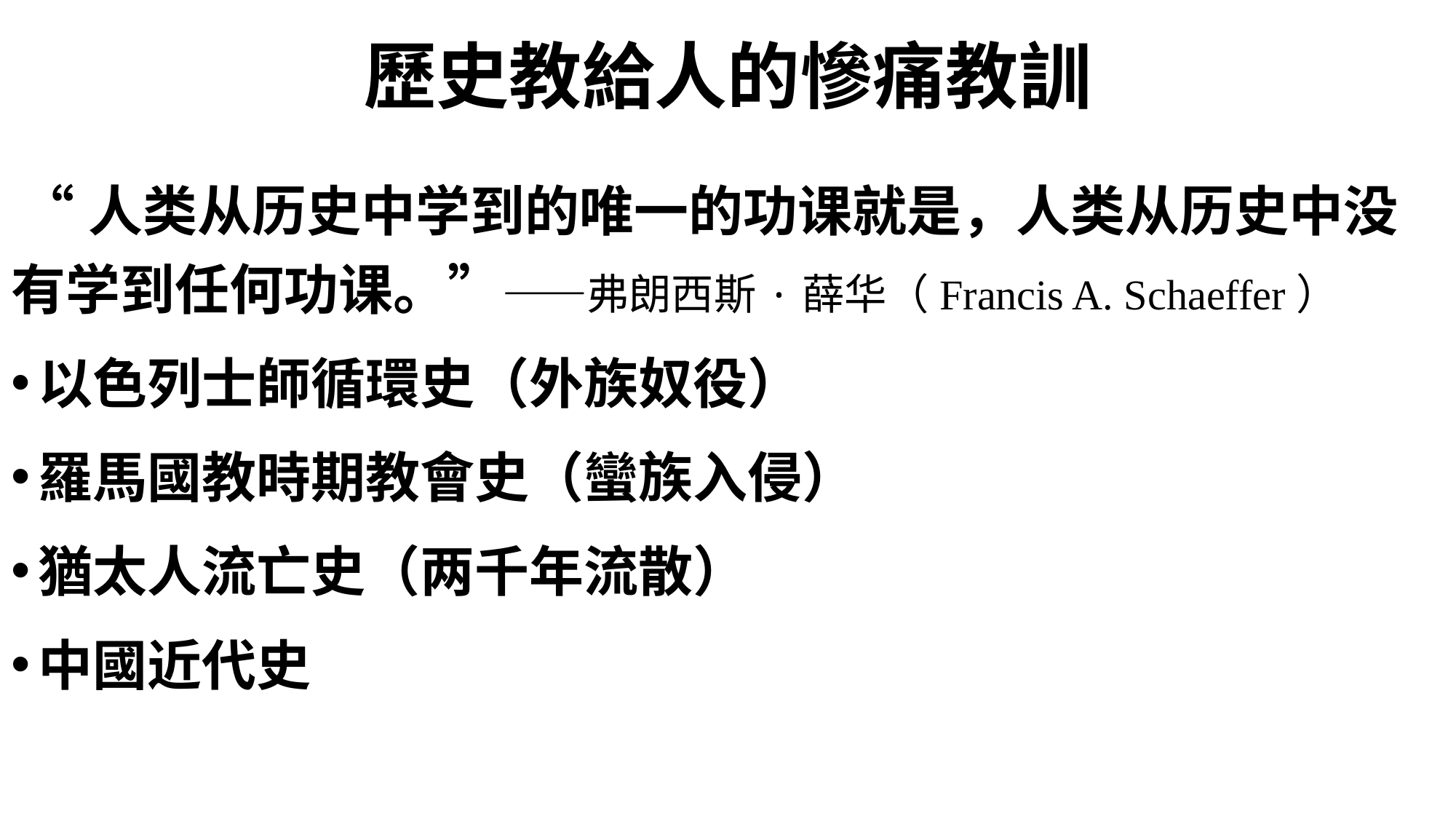

# 歷史教給人的慘痛教訓
 “人类从历史中学到的唯一的功课就是，人类从历史中没有学到任何功课。”——弗朗西斯·薛华（Francis A. Schaeffer）
以色列士師循環史（外族奴役）
羅馬國教時期教會史（蠻族入侵）
猶太人流亡史（两千年流散）
中國近代史